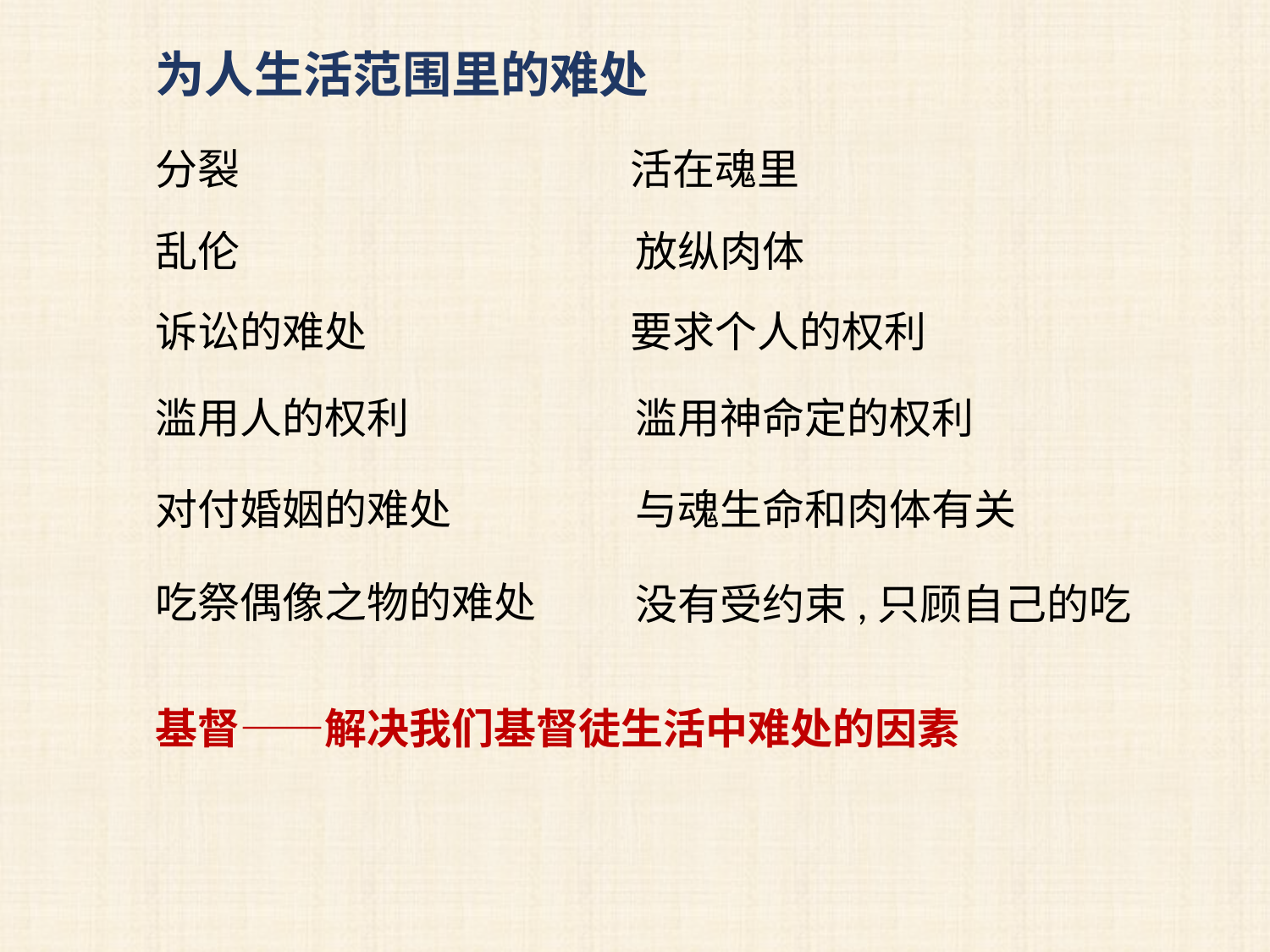

为人生活范围里的难处
分裂
活在魂里
乱伦
放纵肉体
诉讼的难处
要求个人的权利
滥用人的权利
滥用神命定的权利
对付婚姻的难处
与魂生命和肉体有关
吃祭偶像之物的难处
没有受约束,只顾自己的吃
基督——解决我们基督徒生活中难处的因素